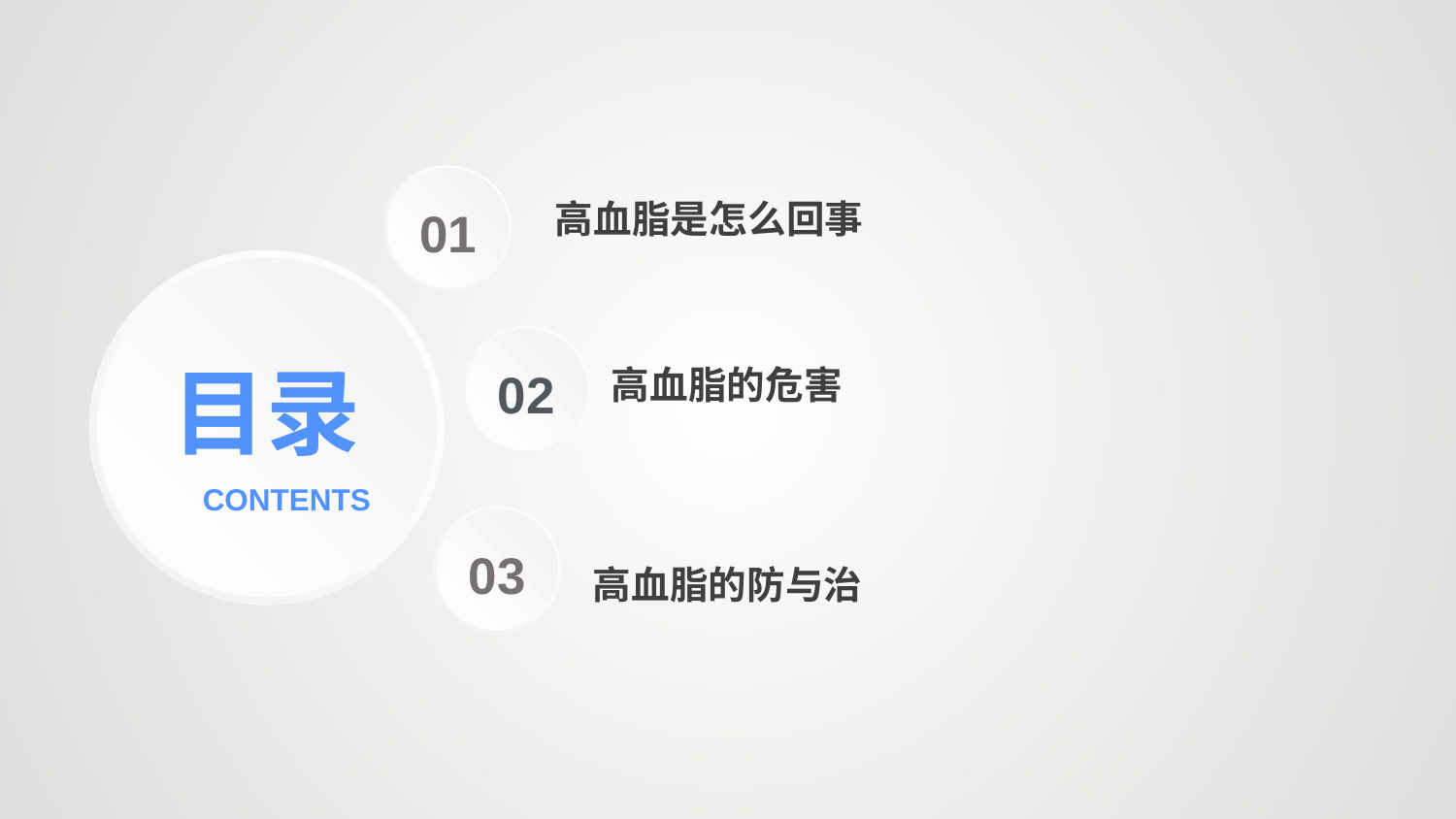

01
高血脂是怎么回事

目录

02
高血脂的危害
CONTENTS

03
高血脂的防与治